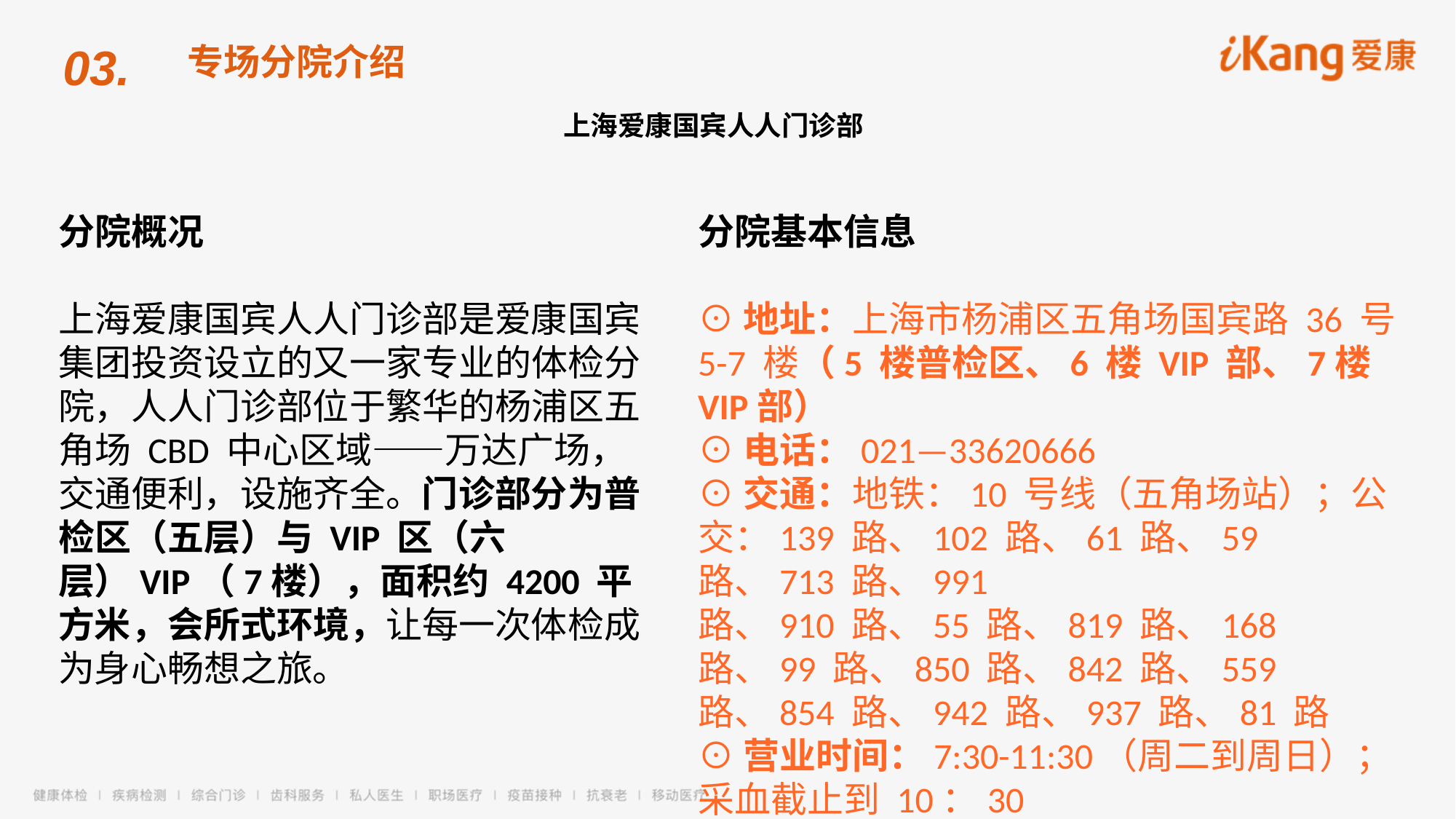

03.
专场分院介绍
上海爱康国宾人人门诊部
分院概况

上海爱康国宾人人门诊部是爱康国宾集团投资设立的又一家专业的体检分院，人人门诊部位于繁华的杨浦区五角场 CBD 中心区域——万达广场，交通便利，设施齐全。门诊部分为普检区（五层）与 VIP 区（六层）VIP（7楼），面积约 4200 平方米，会所式环境，让每一次体检成为身心畅想之旅。
分院基本信息

⊙地址：上海市杨浦区五角场国宾路 36 号 5-7 楼（5 楼普检区、6 楼 VIP 部、7楼VIP部）
⊙电话：021—33620666
⊙交通：地铁：10 号线（五角场站）；公交：139 路、102 路、61 路、59 路、713 路、991
路、910 路、55 路、819 路、168 路、99 路、850 路、842 路、559 路、854 路、942 路、937 路、81 路
⊙营业时间：7:30-11:30（周二到周日）；采血截止到 10：30